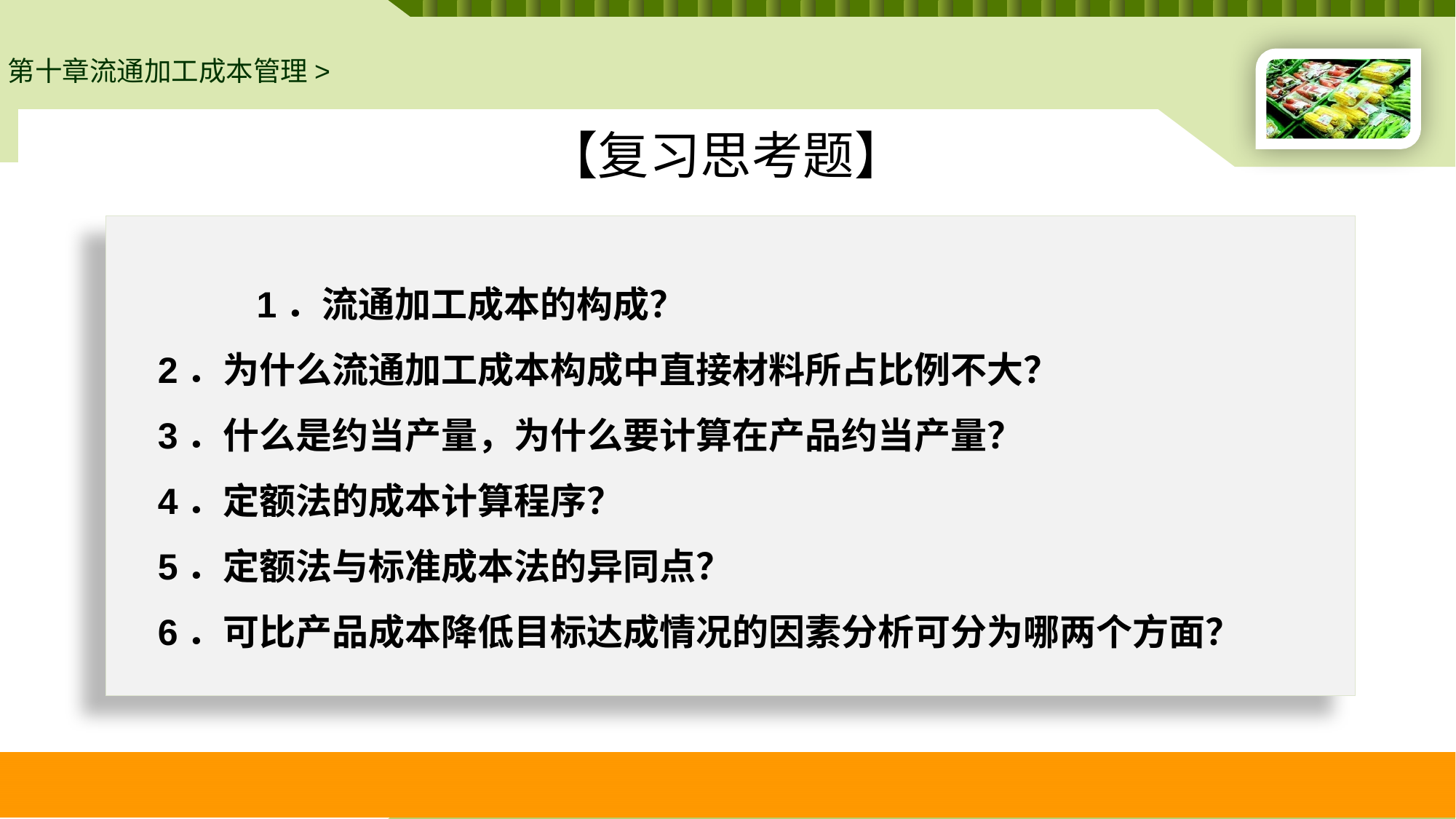

第十章流通加工成本管理>
# 【复习思考题】
1．流通加工成本的构成？
2．为什么流通加工成本构成中直接材料所占比例不大？
3．什么是约当产量，为什么要计算在产品约当产量？ 
4．定额法的成本计算程序？
5．定额法与标准成本法的异同点？
6．可比产品成本降低目标达成情况的因素分析可分为哪两个方面？